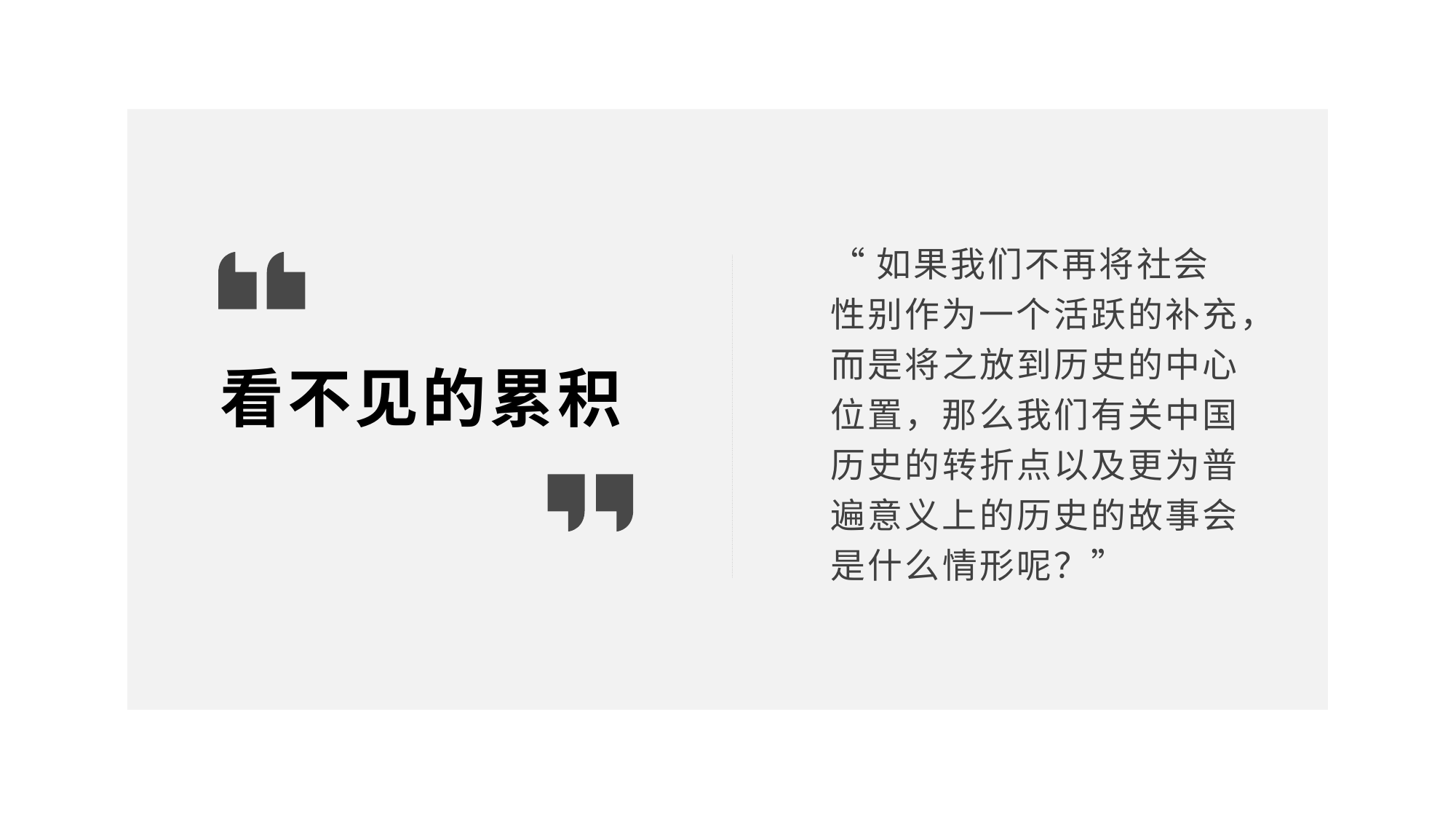

“如果我们不再将社会性别作为一个活跃的补充，而是将之放到历史的中心位置，那么我们有关中国历史的转折点以及更为普遍意义上的历史的故事会是什么情形呢？”

看不见的累积